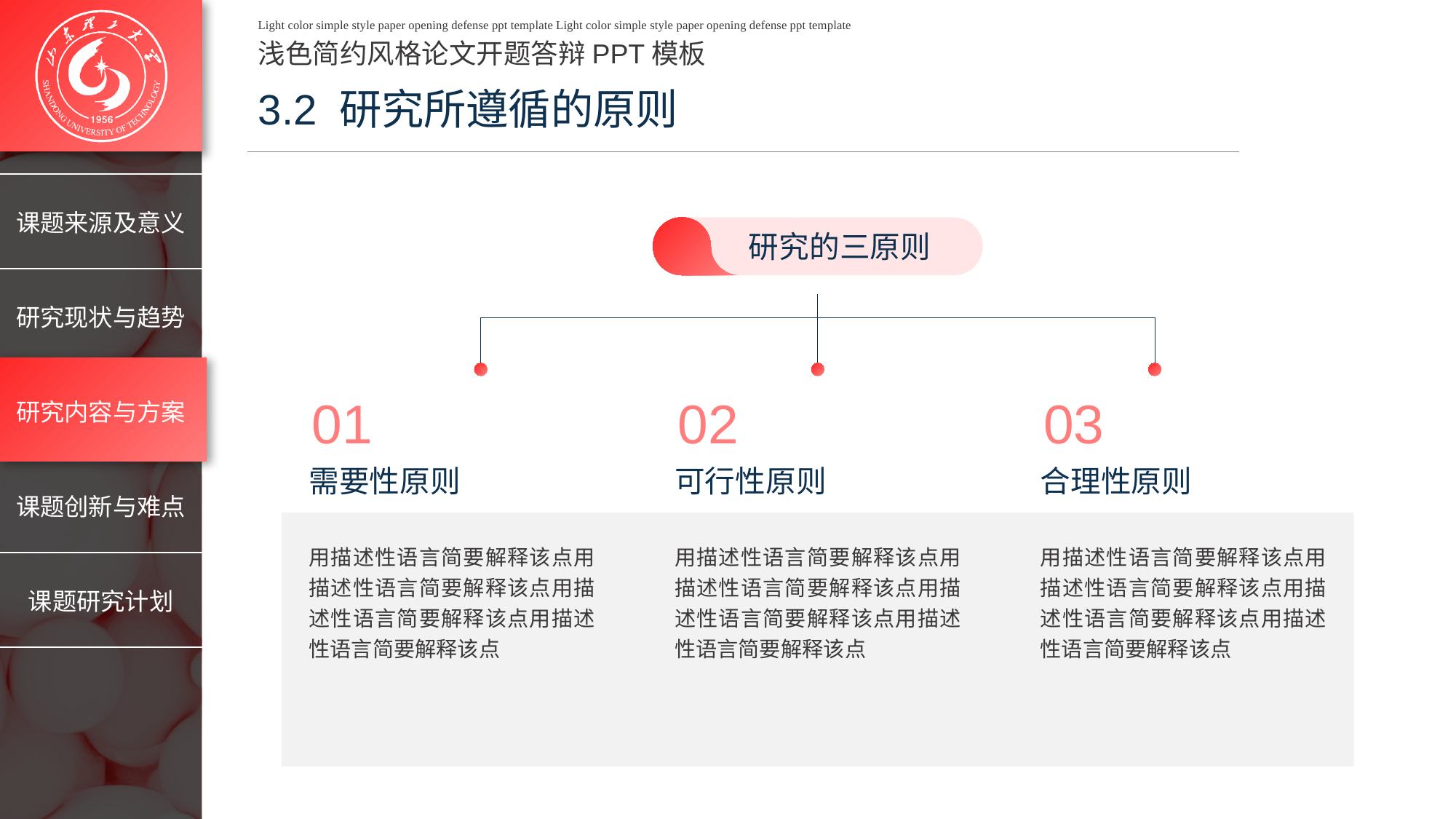

Light color simple style paper opening defense ppt template Light color simple style paper opening defense ppt template
浅色简约风格论文开题答辩PPT模板
3.2 研究所遵循的原则

研究的三原则

01
02
03
需要性原则
可行性原则
合理性原则

用描述性语言简要解释该点用描述性语言简要解释该点用描述性语言简要解释该点用描述性语言简要解释该点
用描述性语言简要解释该点用描述性语言简要解释该点用描述性语言简要解释该点用描述性语言简要解释该点
用描述性语言简要解释该点用描述性语言简要解释该点用描述性语言简要解释该点用描述性语言简要解释该点